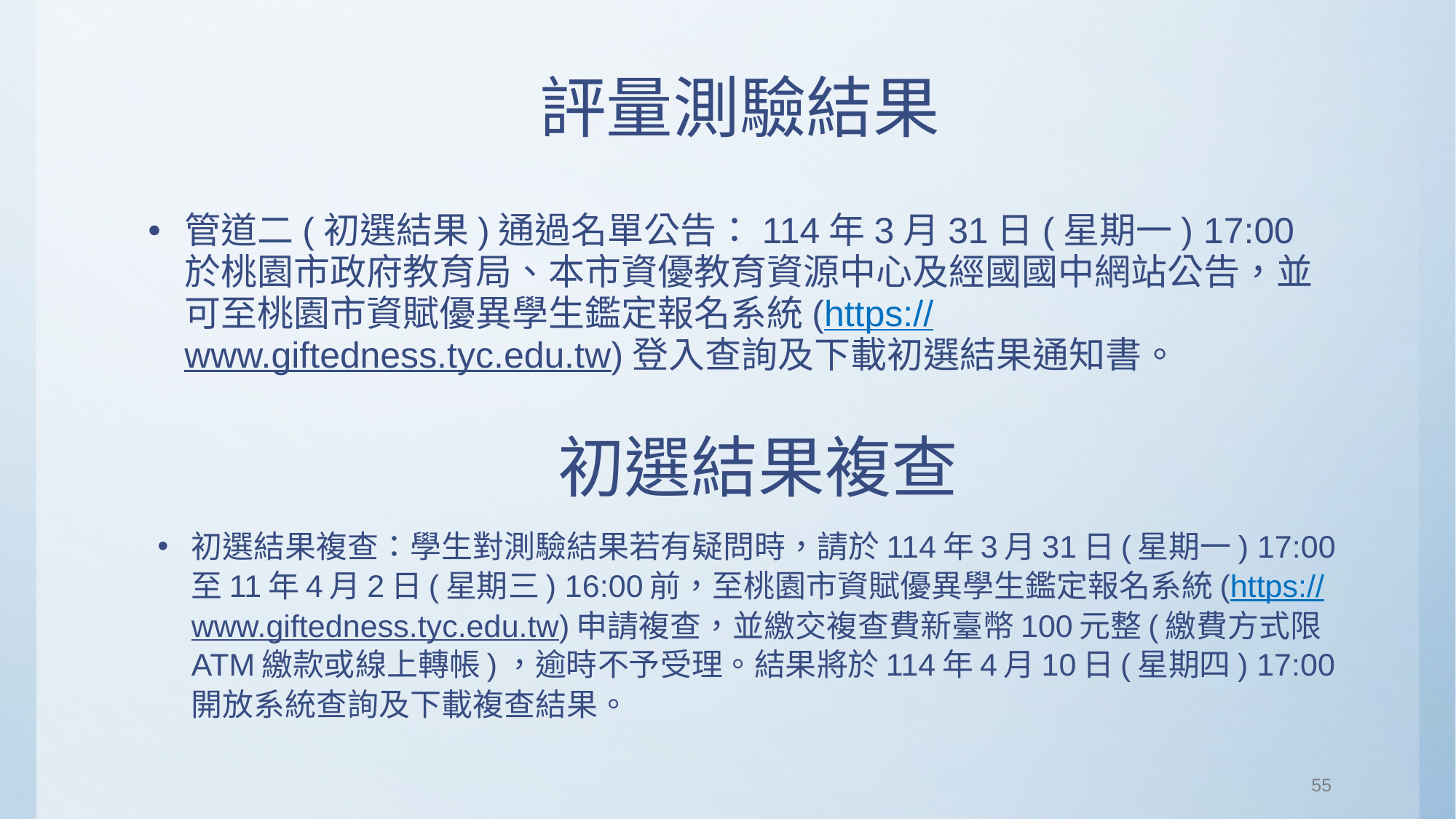

# 評量測驗結果
管道二(初選結果)通過名單公告：114年3月31日(星期一) 17:00於桃園市政府教育局、本市資優教育資源中心及經國國中網站公告，並可至桃園市資賦優異學生鑑定報名系統(https://www.giftedness.tyc.edu.tw)登入查詢及下載初選結果通知書。

初選結果複查
初選結果複查：學生對測驗結果若有疑問時，請於114年3月31日(星期一) 17:00至11年4月2日(星期三) 16:00前，至桃園市資賦優異學生鑑定報名系統(https://www.giftedness.tyc.edu.tw)申請複查，並繳交複查費新臺幣100元整(繳費方式限ATM繳款或線上轉帳)，逾時不予受理。結果將於114年4月10日(星期四) 17:00開放系統查詢及下載複查結果。

55